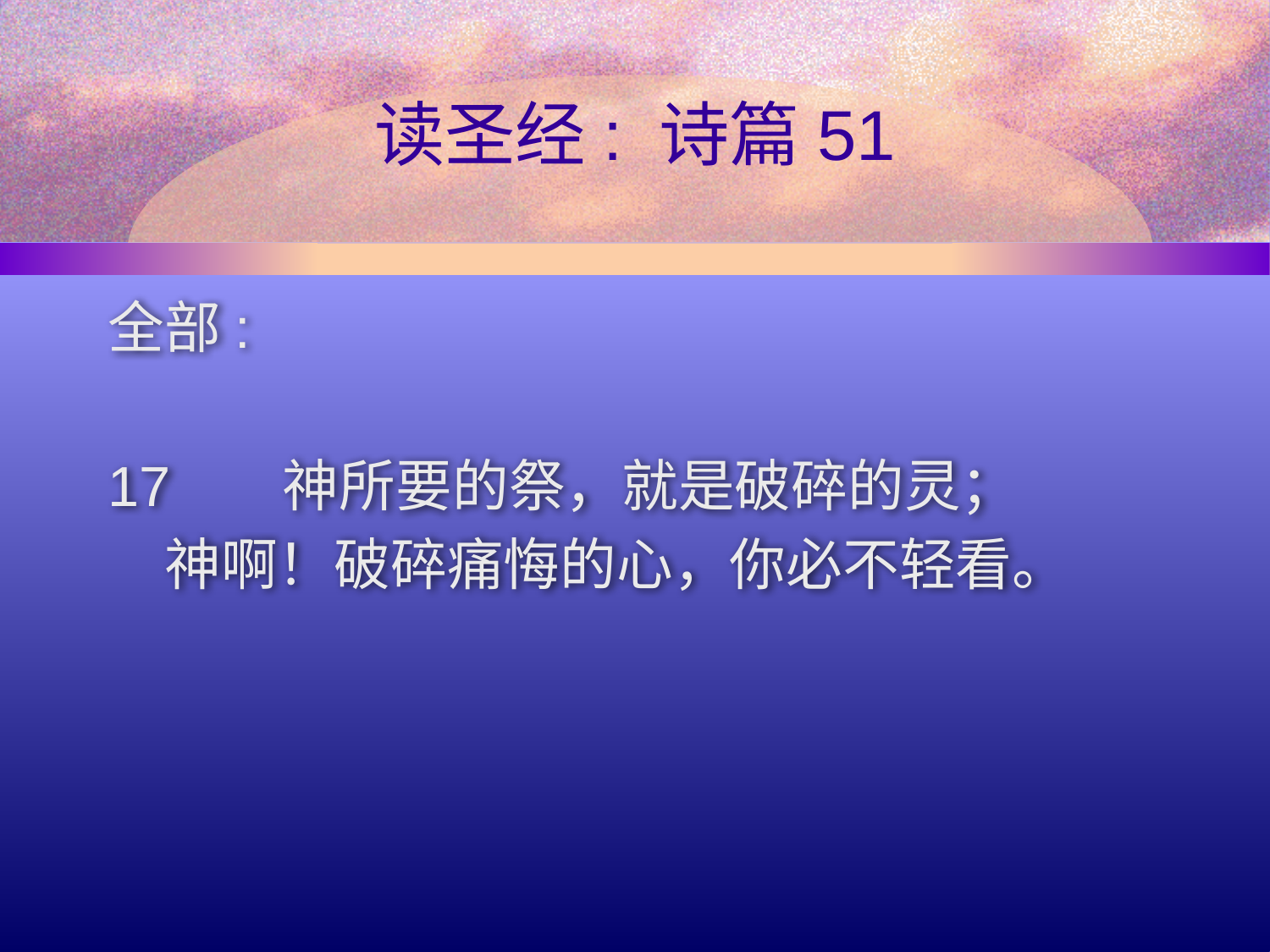

# 读圣经: 诗篇51
全部:

17	神所要的祭，就是破碎的灵；
　神啊！破碎痛悔的心，你必不轻看。